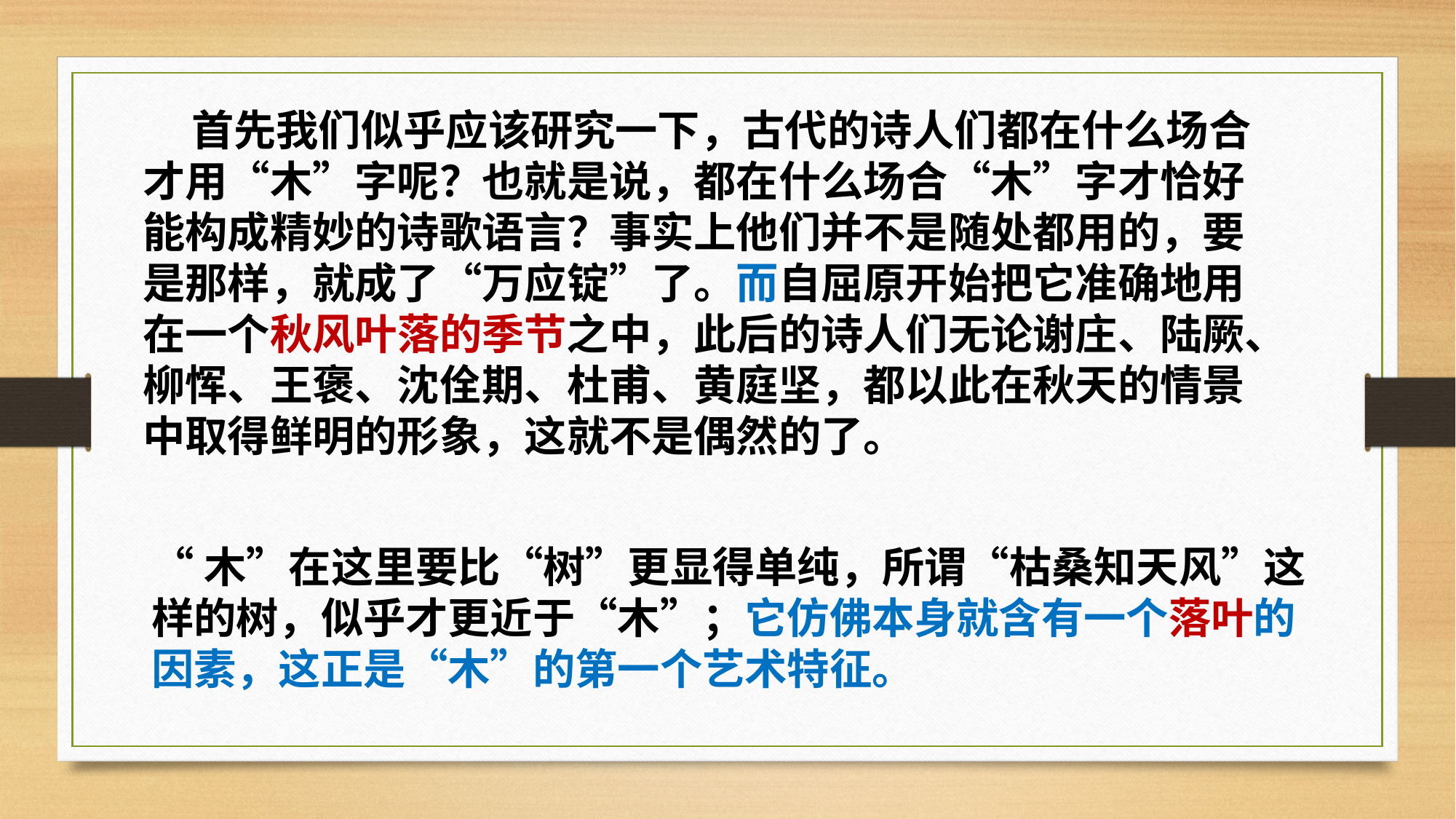

首先我们似乎应该研究一下，古代的诗人们都在什么场合才用“木”字呢？也就是说，都在什么场合“木”字才恰好能构成精妙的诗歌语言？事实上他们并不是随处都用的，要是那样，就成了“万应锭”了。而自屈原开始把它准确地用在一个秋风叶落的季节之中，此后的诗人们无论谢庄、陆厥、柳恽、王褒、沈佺期、杜甫、黄庭坚，都以此在秋天的情景中取得鲜明的形象，这就不是偶然的了。
“木”在这里要比“树”更显得单纯，所谓“枯桑知天风”这样的树，似乎才更近于“木”；它仿佛本身就含有一个落叶的因素，这正是“木”的第一个艺术特征。